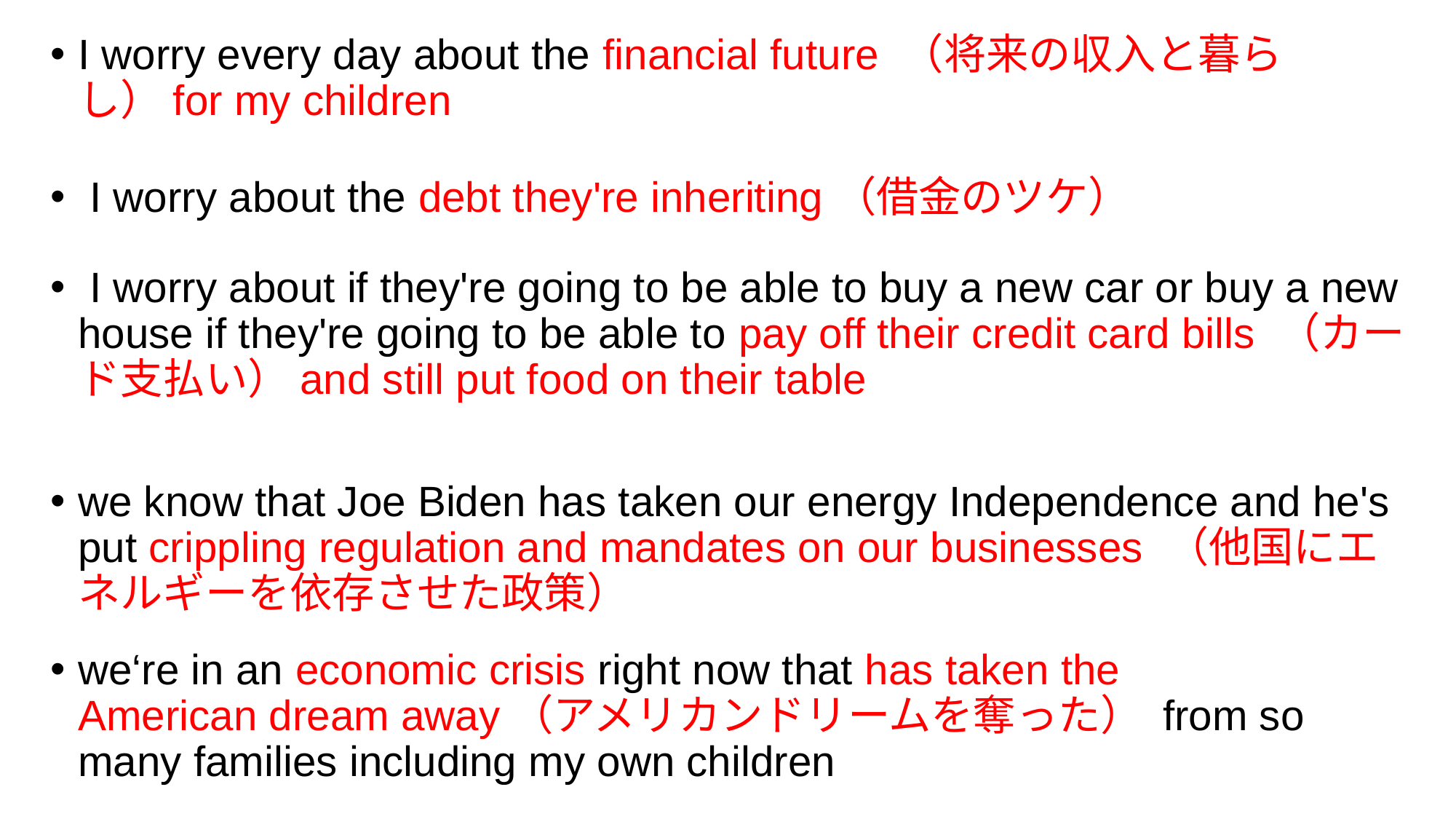

I worry every day about the financial future （将来の収入と暮らし）for my children
 I worry about the debt they're inheriting（借金のツケ）
 I worry about if they're going to be able to buy a new car or buy a new house if they're going to be able to pay off their credit card bills （カード支払い）and still put food on their table
we know that Joe Biden has taken our energy Independence and he's put crippling regulation and mandates on our businesses （他国にエネルギーを依存させた政策）
we‘re in an economic crisis right now that has taken the American dream away（アメリカンドリームを奪った） from so many families including my own children